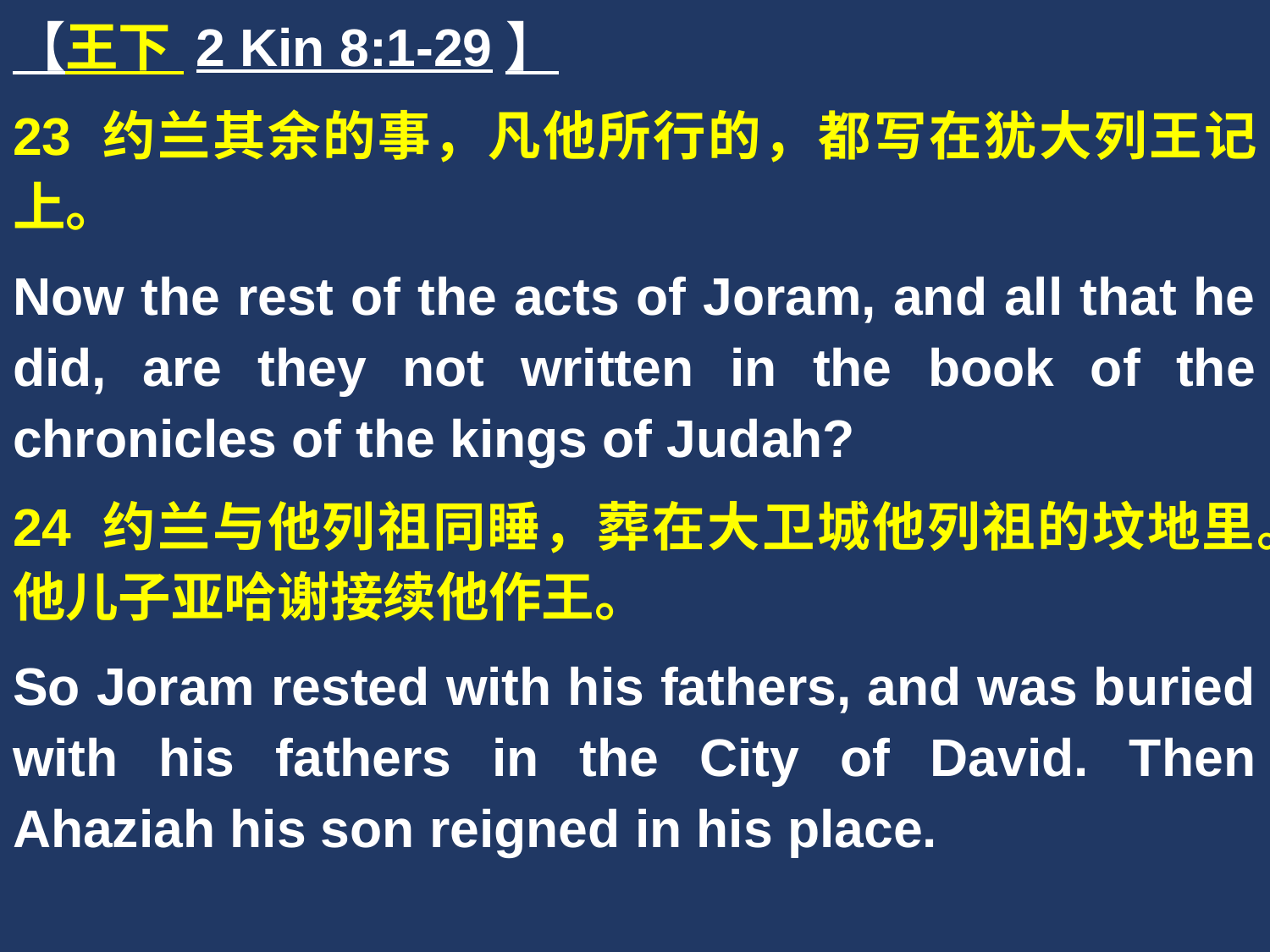

【王下 2 Kin 8:1-29】
23 约兰其余的事，凡他所行的，都写在犹大列王记上。
Now the rest of the acts of Joram, and all that he did, are they not written in the book of the chronicles of the kings of Judah?
24 约兰与他列祖同睡，葬在大卫城他列祖的坟地里。他儿子亚哈谢接续他作王。
So Joram rested with his fathers, and was buried with his fathers in the City of David. Then Ahaziah his son reigned in his place.